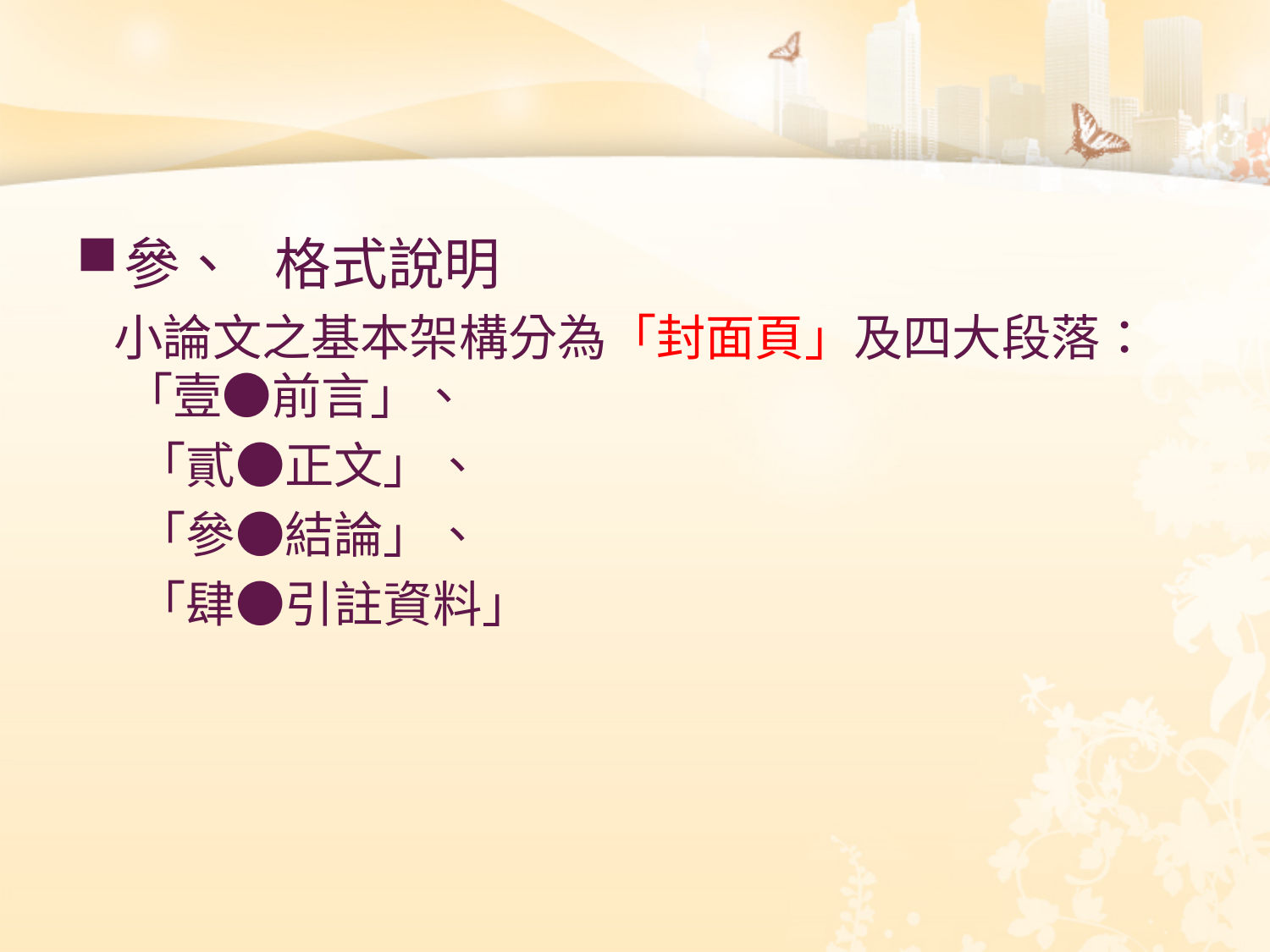

#
參、   格式說明
小論文之基本架構分為「封面頁」及四大段落：「壹●前言」、
 「貳●正文」、
 「參●結論」、
 「肆●引註資料」